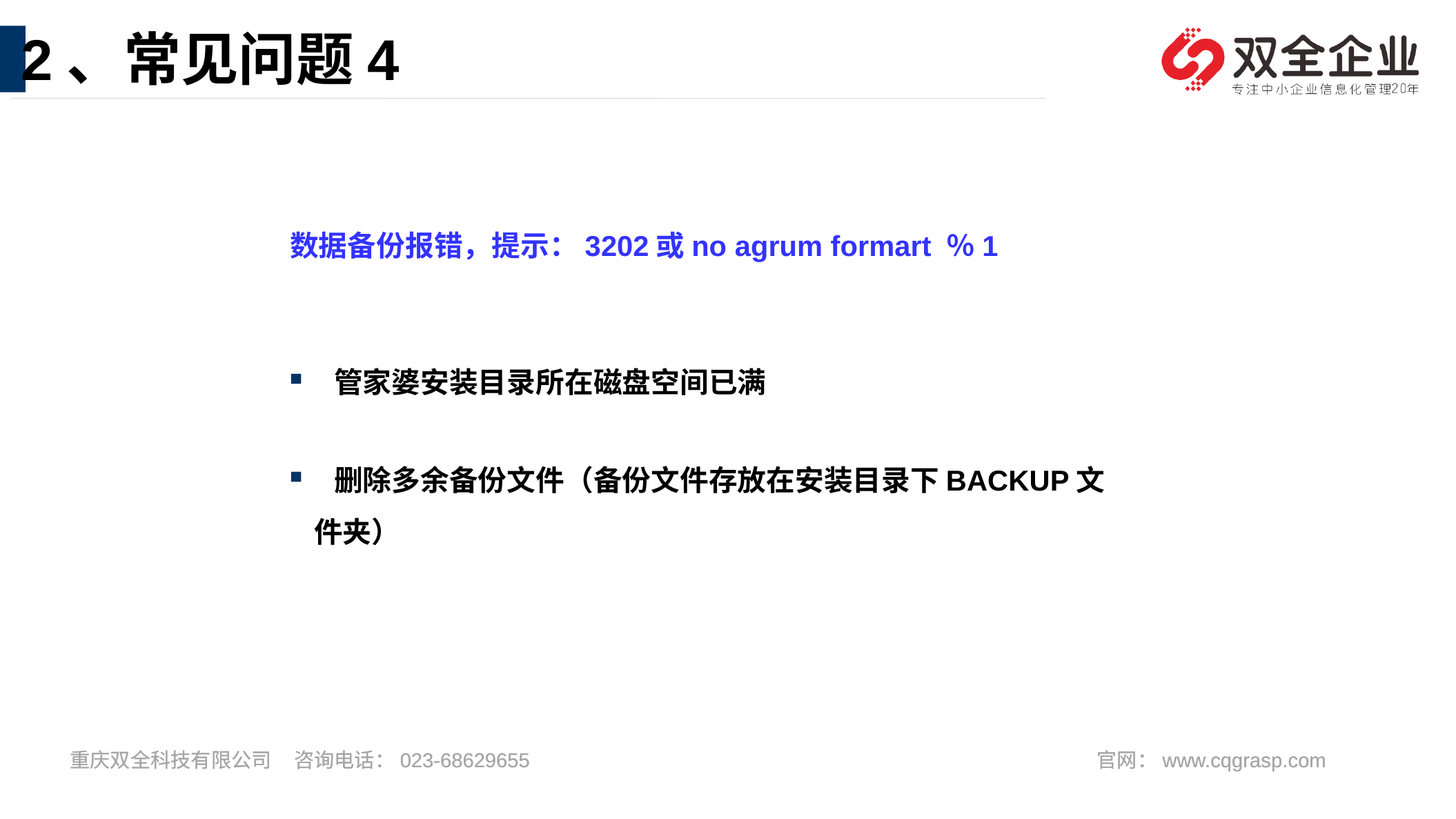

2、常见问题4

数据备份报错，提示：3202或no agrum formart ％1
  管家婆安装目录所在磁盘空间已满

  删除多余备份文件（备份文件存放在安装目录下BACKUP文件夹）